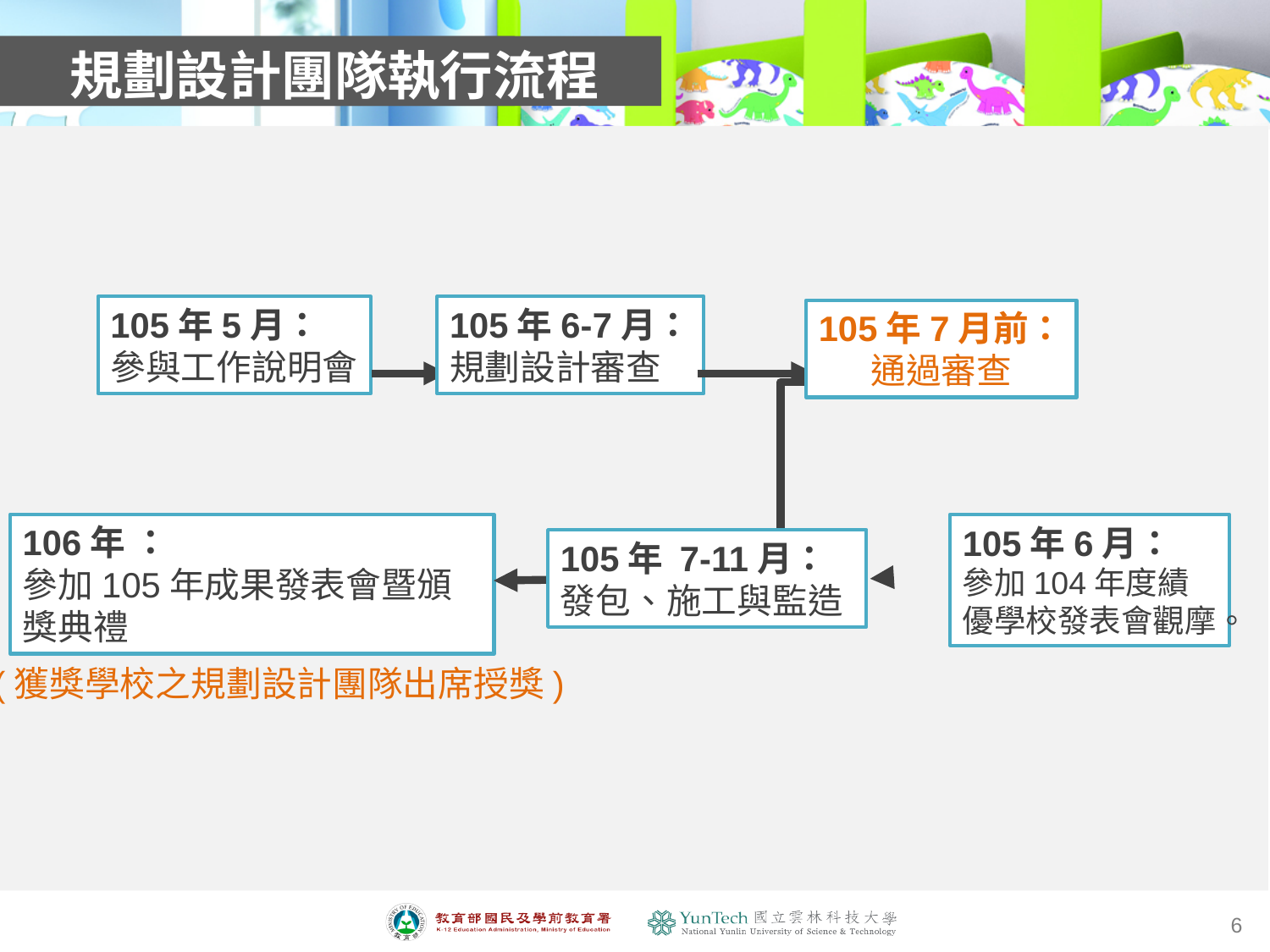

規劃設計團隊執行流程
105年5月：
參與工作說明會
105年6-7月：
規劃設計審查
105年7月前：
通過審查
106年 ：
參加105年成果發表會暨頒獎典禮
105年6月：
參加104年度績優學校發表會觀摩。
105年 7-11月：
發包、施工與監造
(獲獎學校之規劃設計團隊出席授獎)